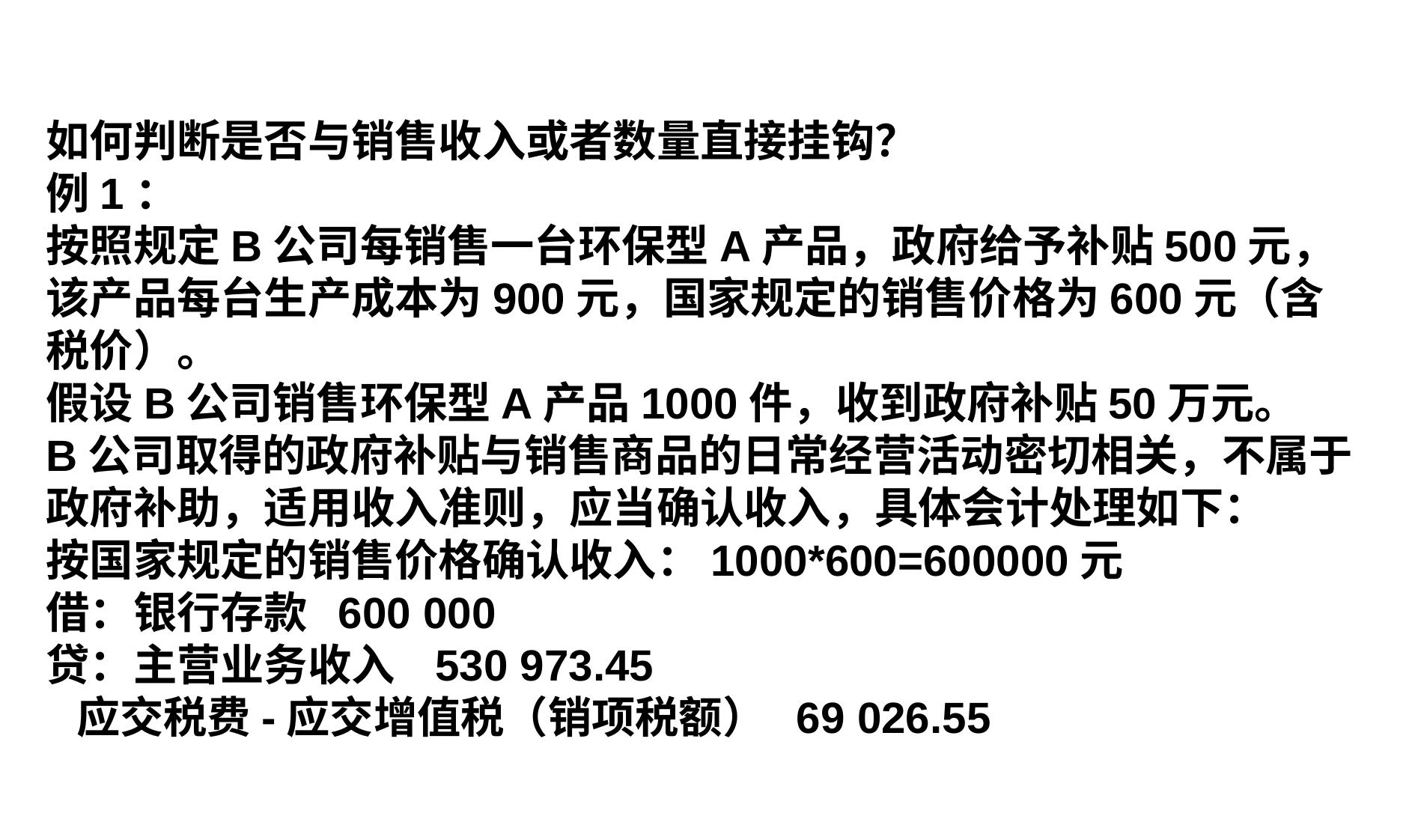

如何判断是否与销售收入或者数量直接挂钩？
例1：
按照规定B公司每销售一台环保型A产品，政府给予补贴500元，该产品每台生产成本为900元，国家规定的销售价格为600元（含税价）。
假设B公司销售环保型A产品1000件，收到政府补贴50万元。
B公司取得的政府补贴与销售商品的日常经营活动密切相关，不属于政府补助，适用收入准则，应当确认收入，具体会计处理如下：
按国家规定的销售价格确认收入：1000*600=600000元
借：银行存款  600 000
贷：主营业务收入   530 973.45
  应交税费-应交增值税（销项税额）  69 026.55